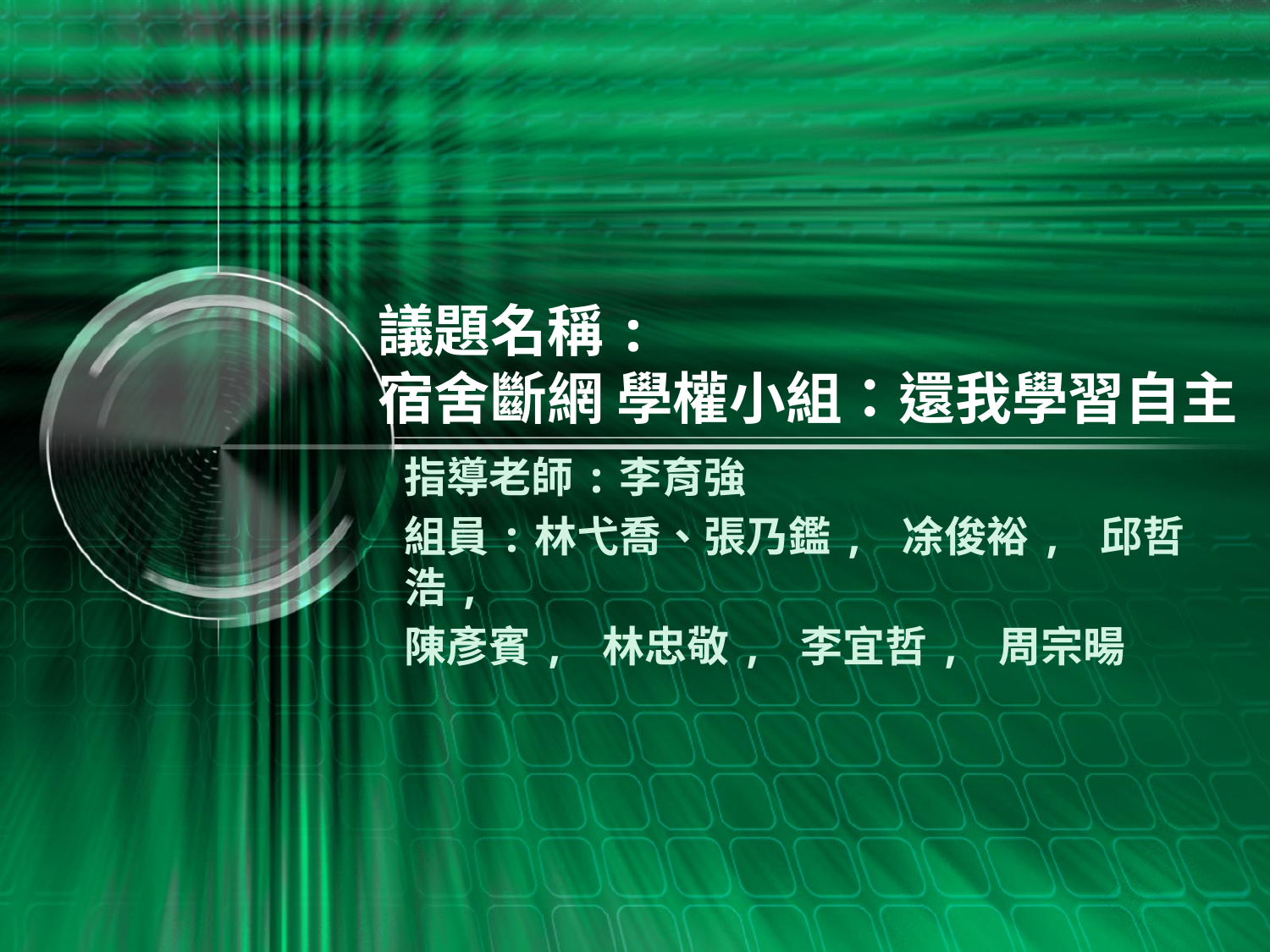

# 議題名稱: 宿舍斷網 學權小組：還我學習自主
指導老師:李育強
組員:林弋喬、張乃鑑, 凃俊裕, 邱哲浩,
陳彥賓, 林忠敬, 李宜哲, 周宗暘